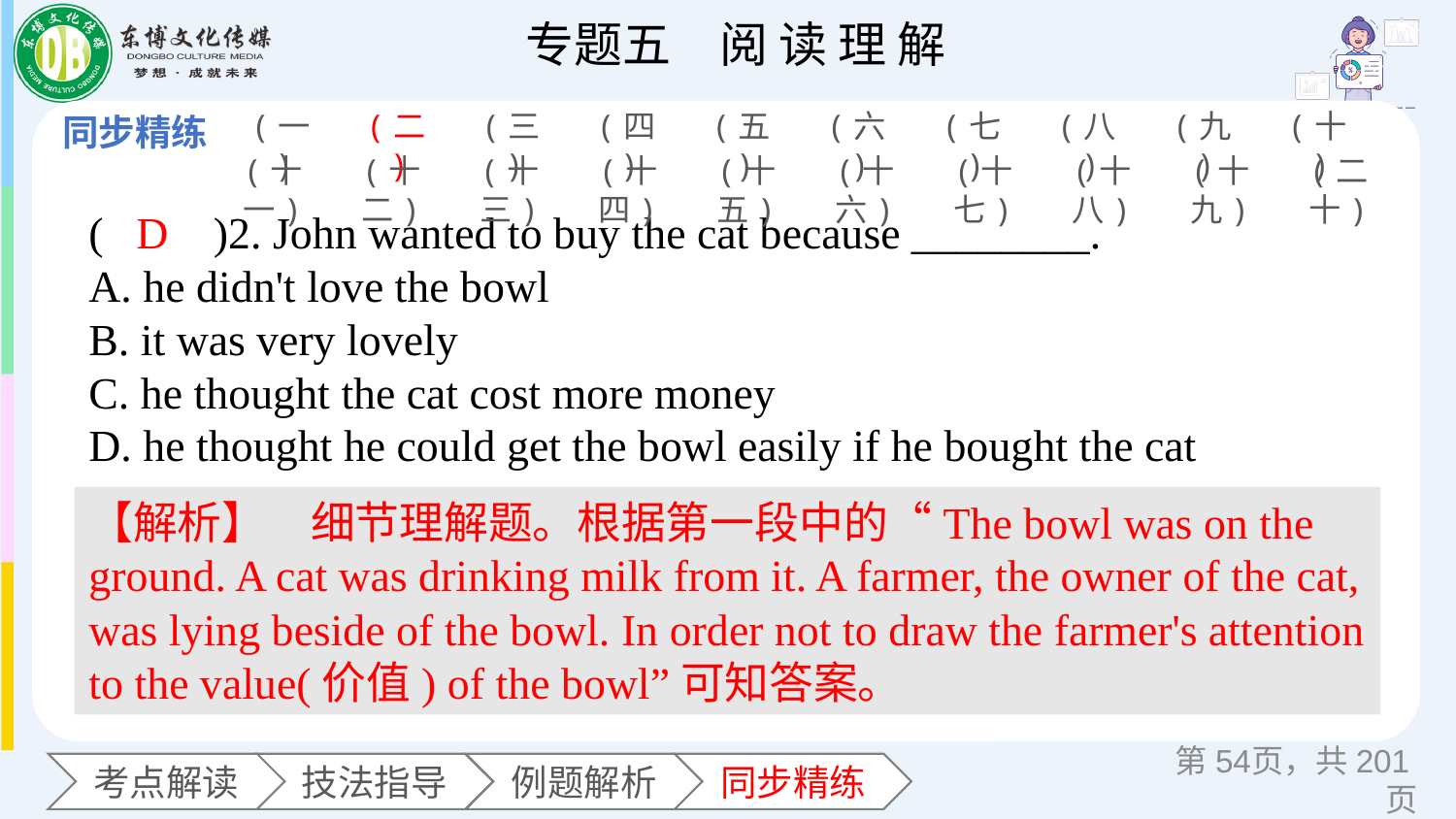

(一)
(二)
(三)
(四)
(五)
(六)
(七)
(八)
(九)
(十)
(十一)
(十二)
(十三)
(十四)
(十五)
(十六)
(十七)
(十八)
(十九)
(二十)
(　　)2. John wanted to buy the cat because ________.
A. he didn't love the bowl
B. it was very lovely
C. he thought the cat cost more money
D. he thought he could get the bowl easily if he bought the cat
D
【解析】　细节理解题。根据第一段中的“The bowl was on the ground. A cat was drinking milk from it. A farmer, the owner of the cat, was lying beside of the bowl. In order not to draw the farmer's attention to the value(价值) of the bowl”可知答案。
第54页，共201页